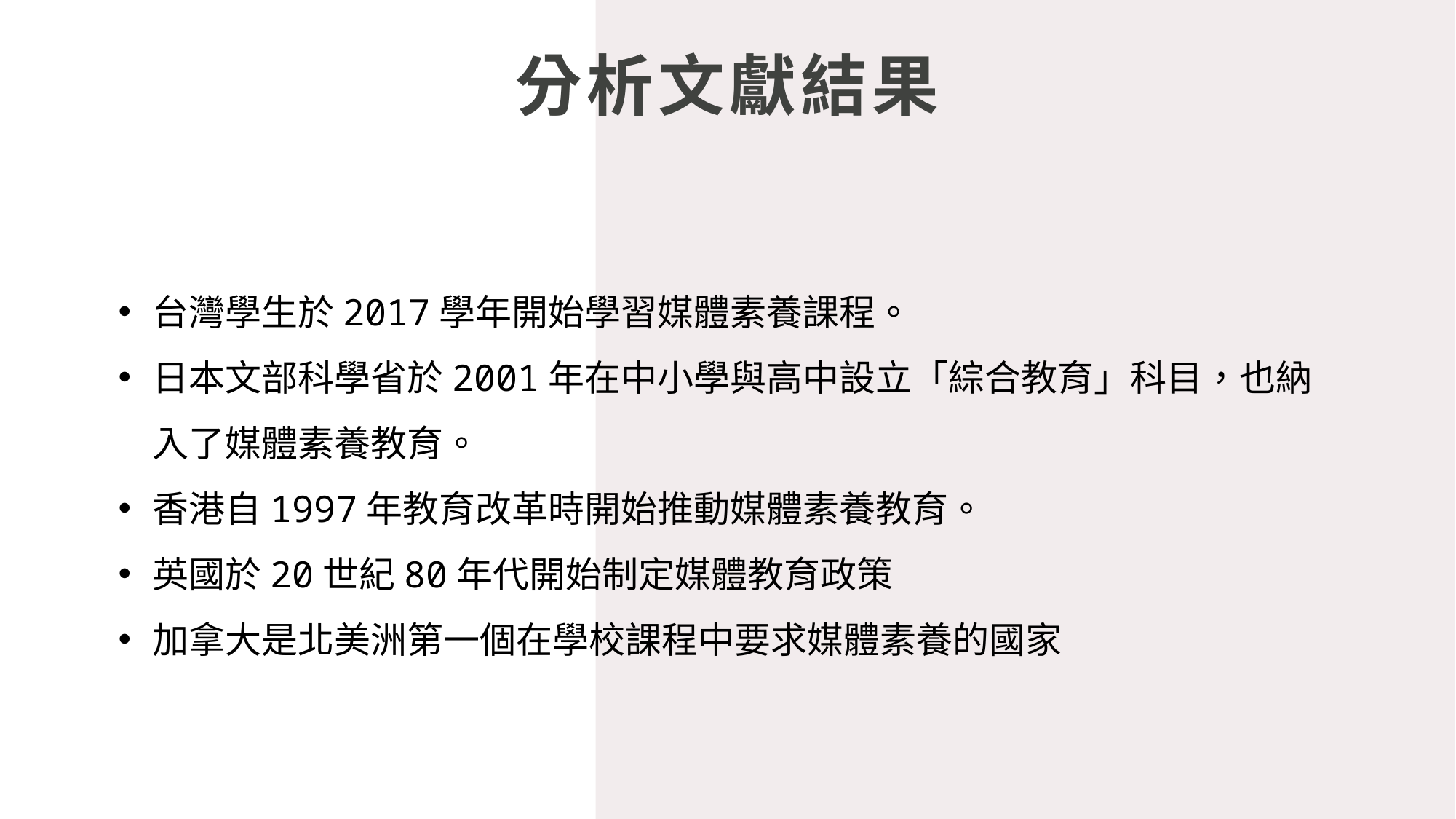

分析文獻結果

台灣學生於2017學年開始學習媒體素養課程。
日本文部科學省於2001年在中小學與高中設立「綜合教育」科目，也納入了媒體素養教育。
香港自1997年教育改革時開始推動媒體素養教育。
英國於20世紀80年代開始制定媒體教育政策
加拿大是北美洲第一個在學校課程中要求媒體素養的國家